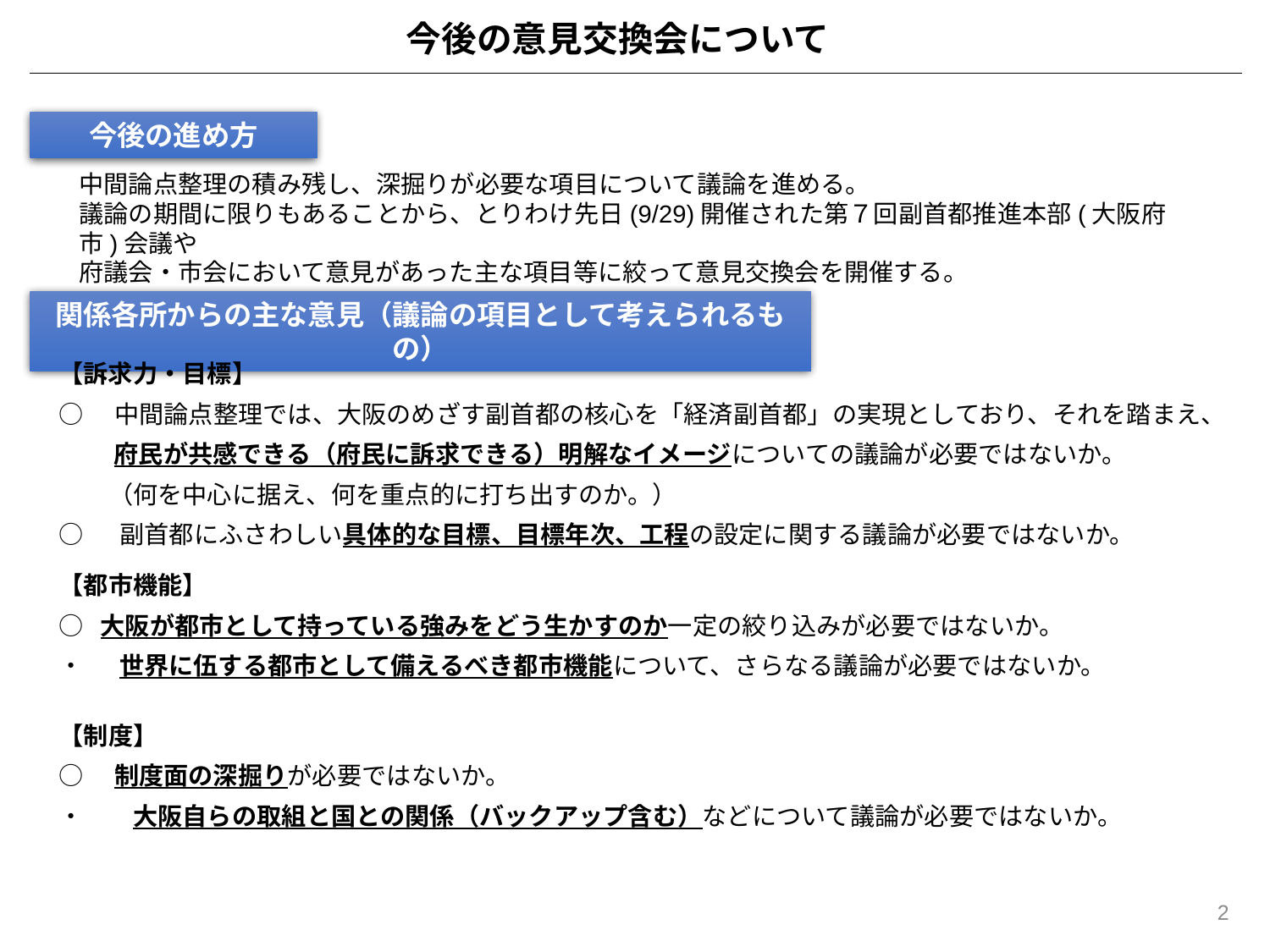

今後の意見交換会について
今後の進め方
中間論点整理の積み残し、深掘りが必要な項目について議論を進める。
議論の期間に限りもあることから、とりわけ先日(9/29)開催された第７回副首都推進本部(大阪府市)会議や
府議会・市会において意見があった主な項目等に絞って意見交換会を開催する。
関係各所からの主な意見（議論の項目として考えられるもの）
【訴求力・目標】
○　中間論点整理では、大阪のめざす副首都の核心を「経済副首都」の実現としており、それを踏まえ、
　 　府民が共感できる（府民に訴求できる）明解なイメージについての議論が必要ではないか。
　　（何を中心に据え、何を重点的に打ち出すのか。）
○　 副首都にふさわしい具体的な目標、目標年次、工程の設定に関する議論が必要ではないか。
【都市機能】
○  大阪が都市として持っている強みをどう生かすのか一定の絞り込みが必要ではないか。
・　  世界に伍する都市として備えるべき都市機能について、さらなる議論が必要ではないか。
【制度】
○　制度面の深掘りが必要ではないか。
・　　大阪自らの取組と国との関係（バックアップ含む）などについて議論が必要ではないか。
2